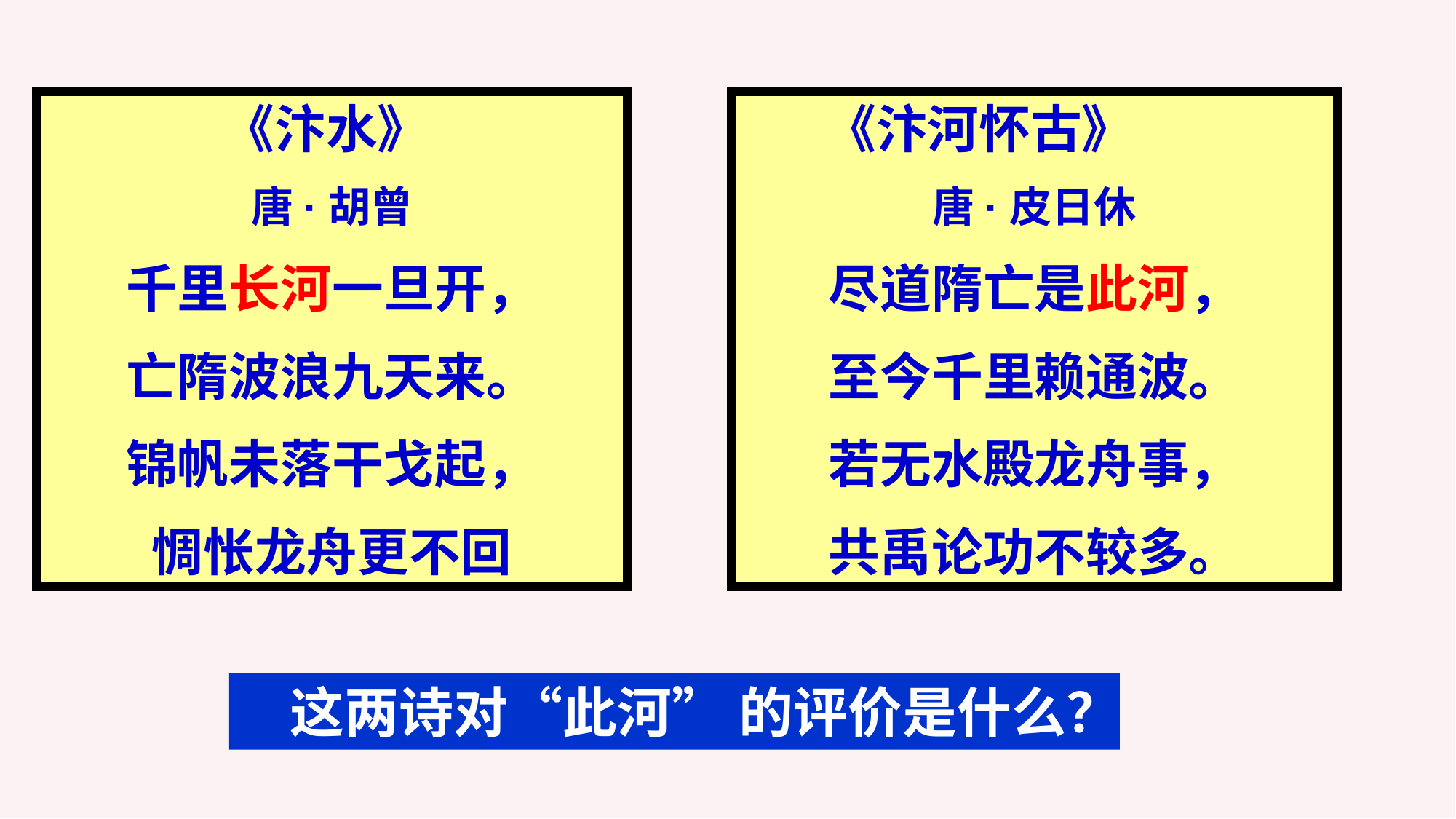

《汴水》
唐·胡曾
千里长河一旦开，
亡隋波浪九天来。
锦帆未落干戈起，
惆怅龙舟更不回
      《汴河怀古》
唐·皮日休
尽道隋亡是此河，
至今千里赖通波。
若无水殿龙舟事，
共禹论功不较多。
   这两诗对“此河” 的评价是什么？